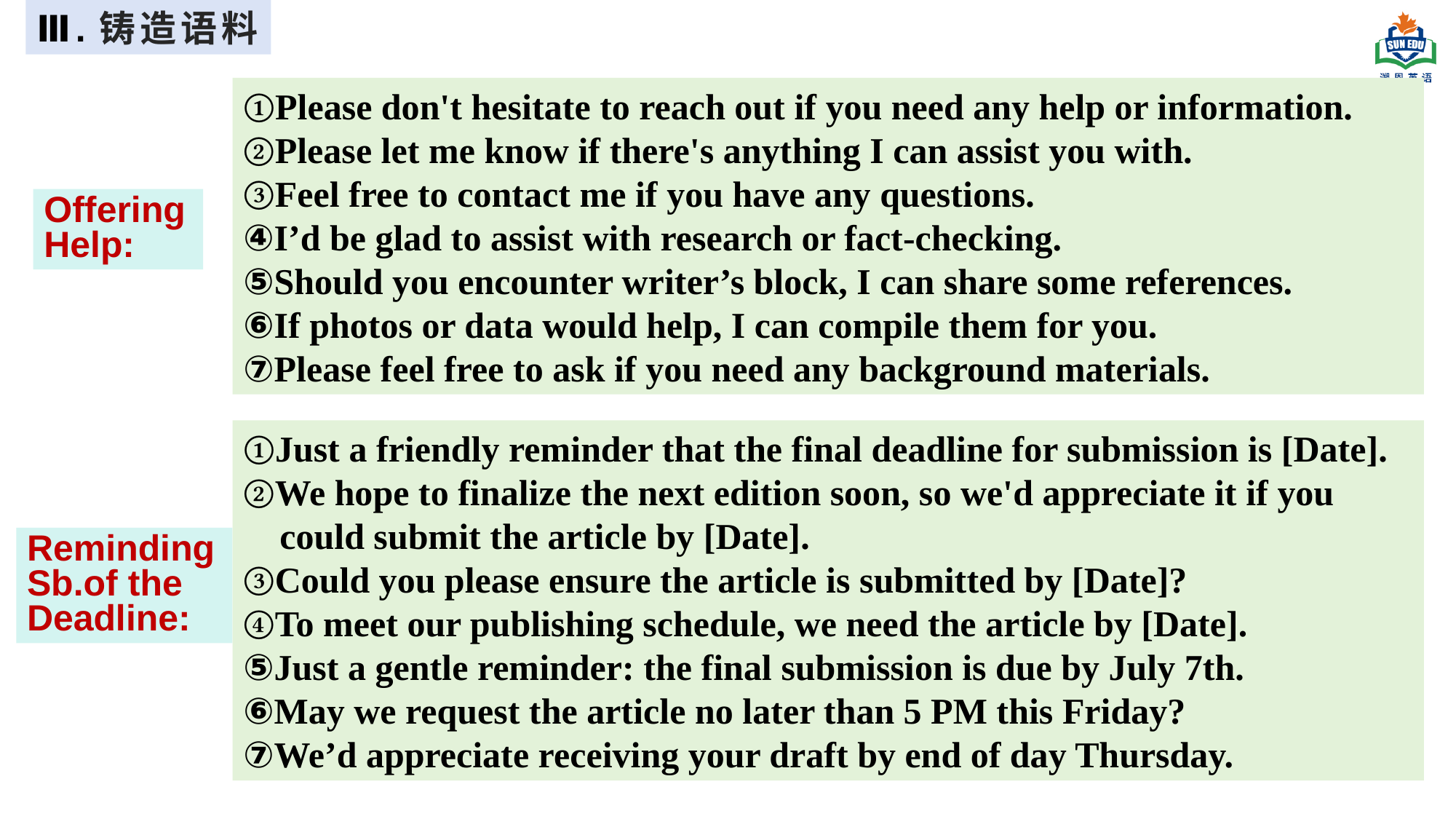

Ⅲ.铸造语料
①Please don't hesitate to reach out if you need any help or information.
②Please let me know if there's anything I can assist you with.
③Feel free to contact me if you have any questions.
④I’d be glad to assist with research or fact-checking.
⑤Should you encounter writer’s block, I can share some references.
⑥If photos or data would help, I can compile them for you.
⑦Please feel free to ask if you need any background materials.
Offering
Help:
①Just a friendly reminder that the final deadline for submission is [Date].
②We hope to finalize the next edition soon, so we'd appreciate it if you
    could submit the article by [Date].
③Could you please ensure the article is submitted by [Date]?
④To meet our publishing schedule, we need the article by [Date].
⑤Just a gentle reminder: the final submission is due by July 7th.
⑥May we request the article no later than 5 PM this Friday?
⑦We’d appreciate receiving your draft by end of day Thursday.
Reminding Sb.of the Deadline: